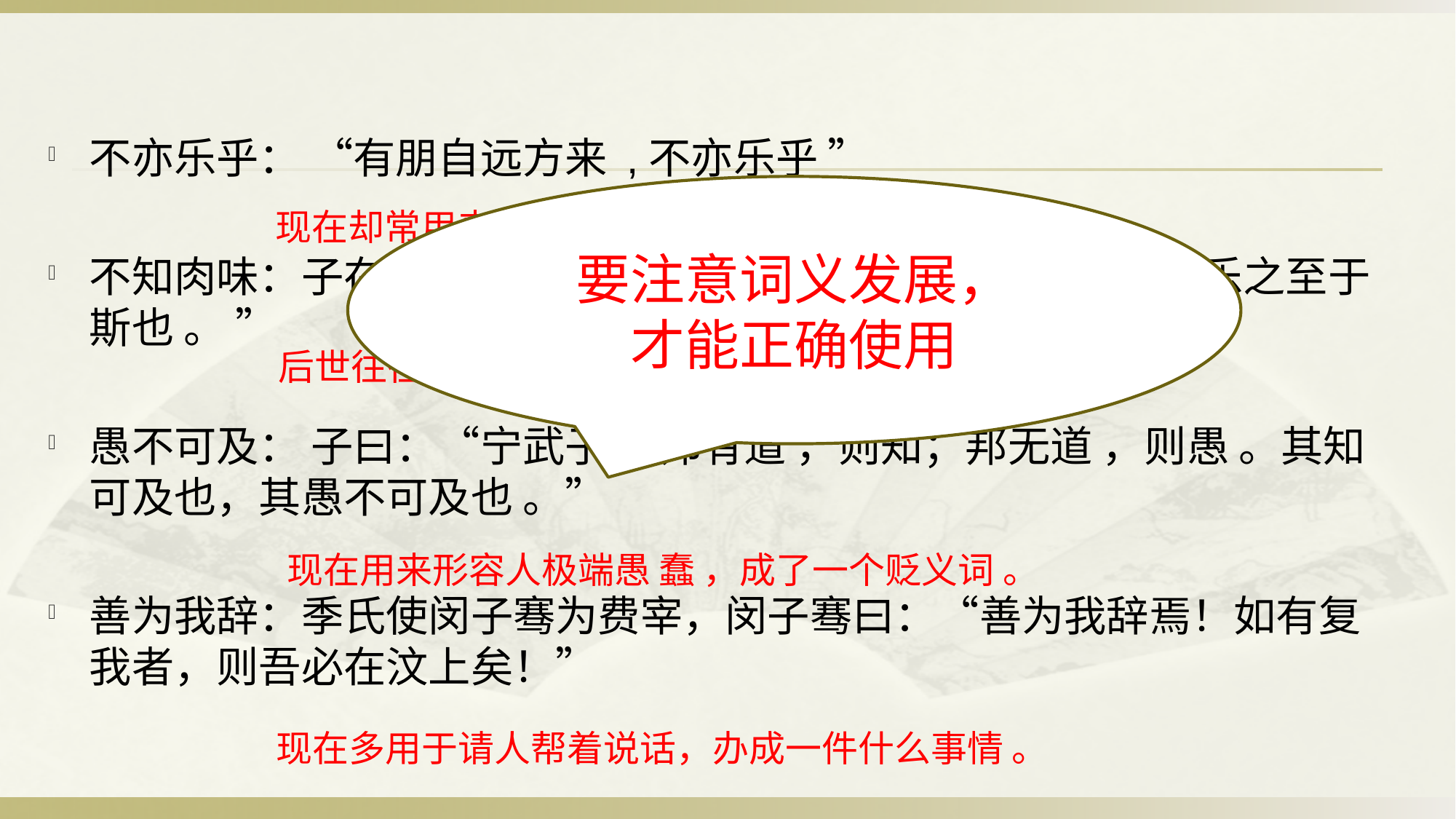

不亦乐乎： “有朋自远方来 ,不亦乐乎 ”

不知肉味：子在齐闻《韶》，三月不知肉味 ，曰：“不图为乐之至于斯也 。 ”

愚不可及： 子曰：“宁武子 ，邦有道 ，则知；邦无道 ，则愚 。其知可及也，其愚不可及也 。”

善为我辞：季氏使闵子骞为费宰，闵子骞曰：“善为我辞焉！如有复我者，则吾必在汶上矣！”
要注意词义发展，
才能正确使用
现在却常用来表示极度、非常 、淋漓尽致的意思 。
后世往往用它来说明生活贫困，无肉可吃。
现在用来形容人极端愚 蠢 ，成了一个贬义词 。
现在多用于请人帮着说话，办成一件什么事情 。